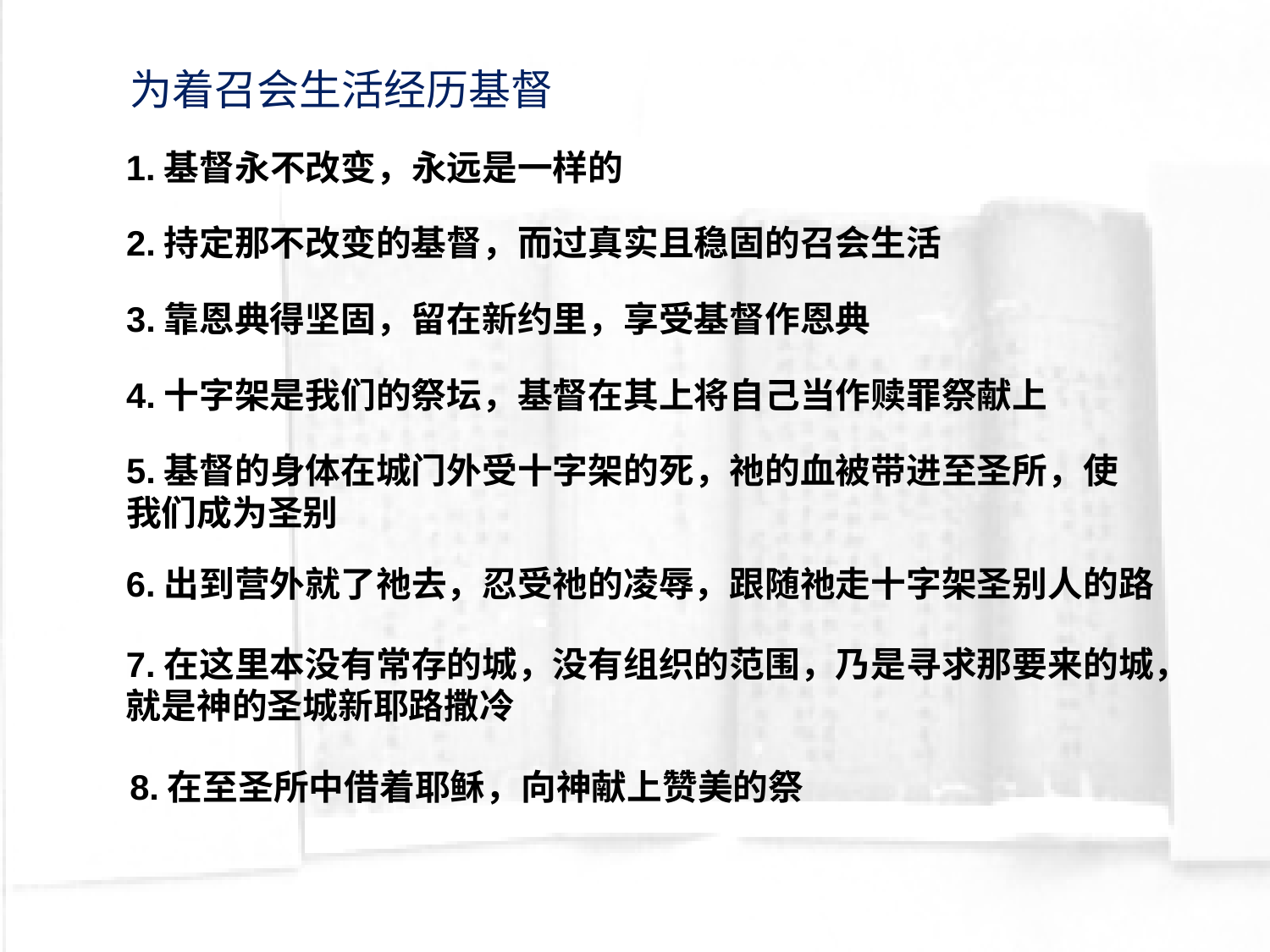

为着召会生活经历基督
1.基督永不改变，永远是一样的
2.持定那不改变的基督，而过真实且稳固的召会生活
3.靠恩典得坚固，留在新约里，享受基督作恩典
4.十字架是我们的祭坛，基督在其上将自己当作赎罪祭献上
5.基督的身体在城门外受十字架的死，祂的血被带进至圣所，使我们成为圣别
6.出到营外就了祂去，忍受祂的凌辱，跟随祂走十字架圣别人的路
7.在这里本没有常存的城，没有组织的范围，乃是寻求那要来的城，就是神的圣城新耶路撒冷
8.在至圣所中借着耶稣，向神献上赞美的祭